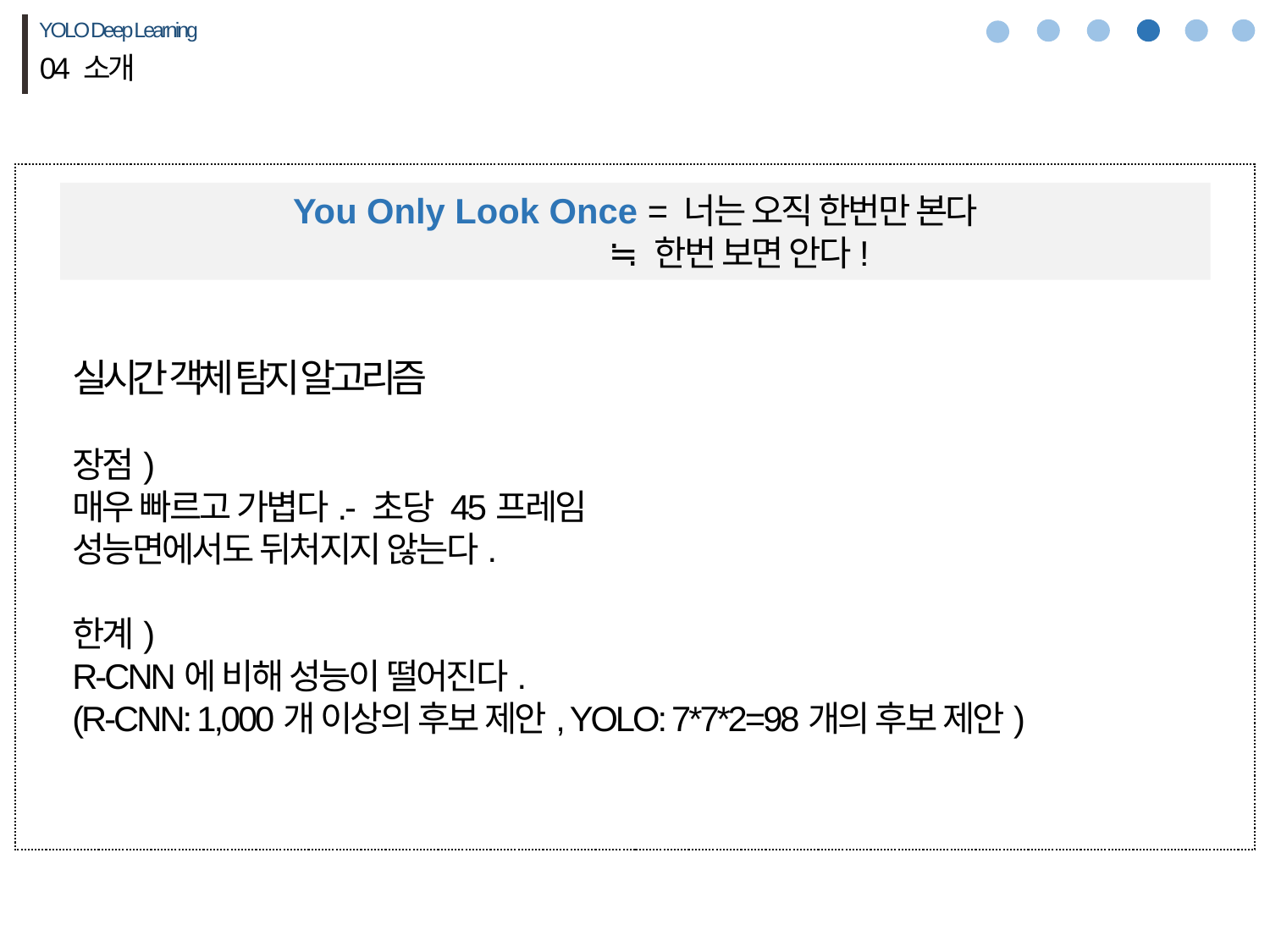

YOLO Deep Learning

04 소개

You Only Look Once = 너는 오직 한번만 본다
	           ≒ 한번 보면 안다!
실시간 객체 탐지 알고리즘

장점)
매우 빠르고 가볍다.- 초당 45프레임
성능면에서도 뒤처지지 않는다.

한계)
R-CNN에 비해 성능이 떨어진다.
(R-CNN: 1,000개 이상의 후보 제안, YOLO: 7*7*2=98개의 후보 제안)